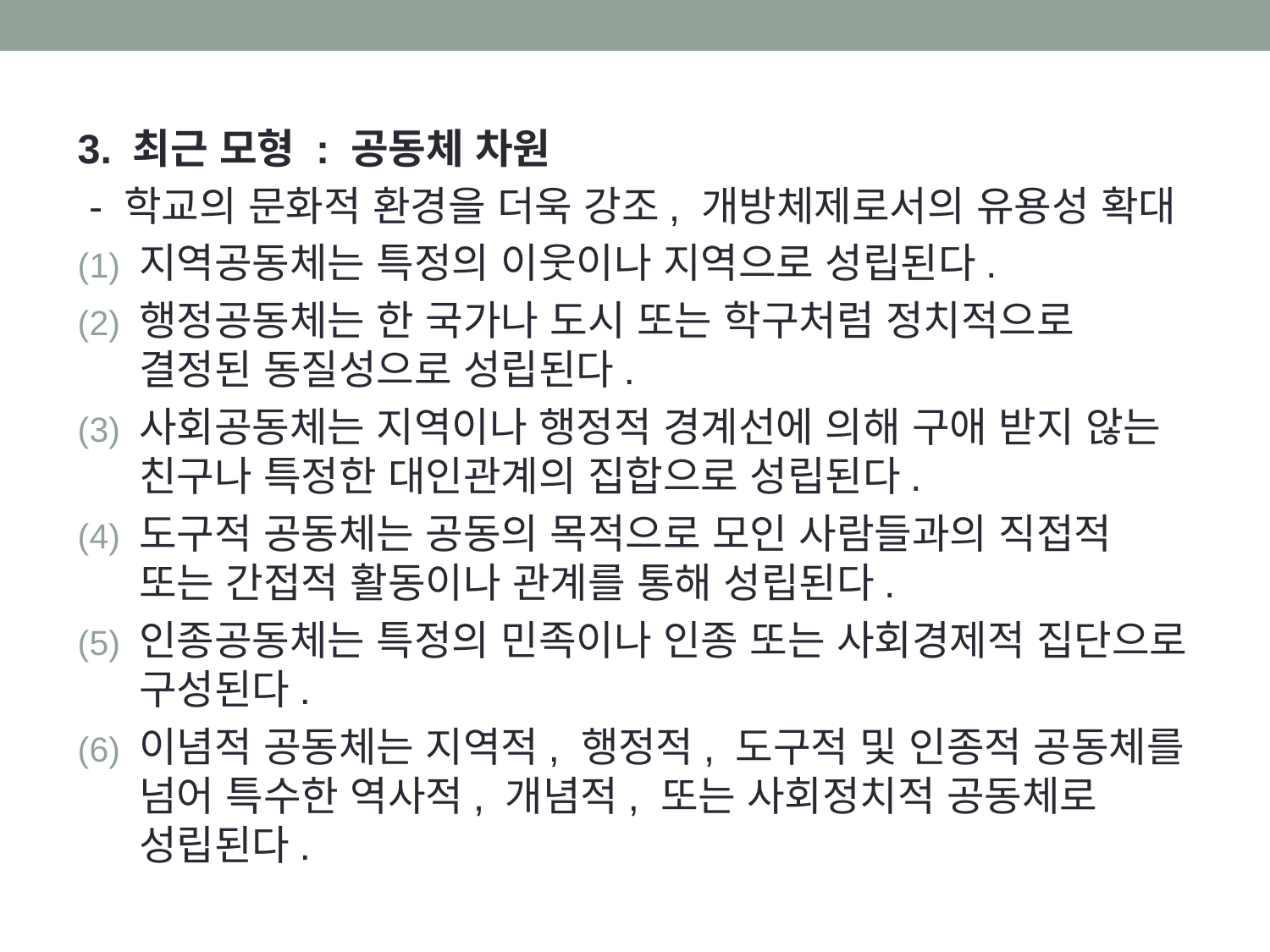

3. 최근 모형 : 공동체 차원
 - 학교의 문화적 환경을 더욱 강조, 개방체제로서의 유용성 확대
지역공동체는 특정의 이웃이나 지역으로 성립된다.
행정공동체는 한 국가나 도시 또는 학구처럼 정치적으로 결정된 동질성으로 성립된다.
사회공동체는 지역이나 행정적 경계선에 의해 구애 받지 않는 친구나 특정한 대인관계의 집합으로 성립된다.
도구적 공동체는 공동의 목적으로 모인 사람들과의 직접적 또는 간접적 활동이나 관계를 통해 성립된다.
인종공동체는 특정의 민족이나 인종 또는 사회경제적 집단으로 구성된다.
이념적 공동체는 지역적, 행정적, 도구적 및 인종적 공동체를 넘어 특수한 역사적, 개념적, 또는 사회정치적 공동체로 성립된다.